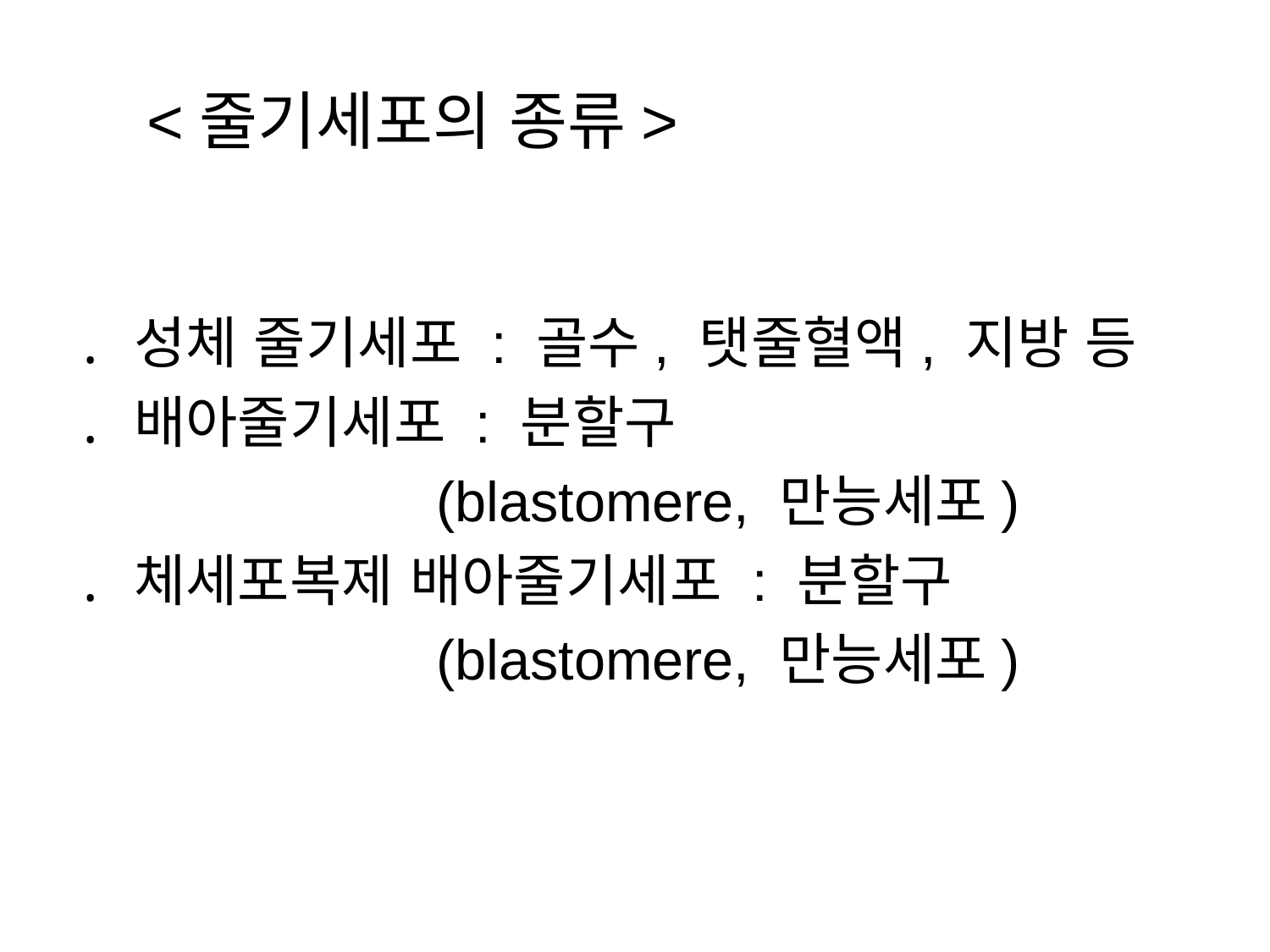

# <줄기세포의 종류>

․ 성체 줄기세포 : 골수, 탯줄혈액, 지방 등
․ 배아줄기세포 : 분할구
                       (blastomere, 만능세포)
․ 체세포복제 배아줄기세포 : 분할구
                       (blastomere, 만능세포)